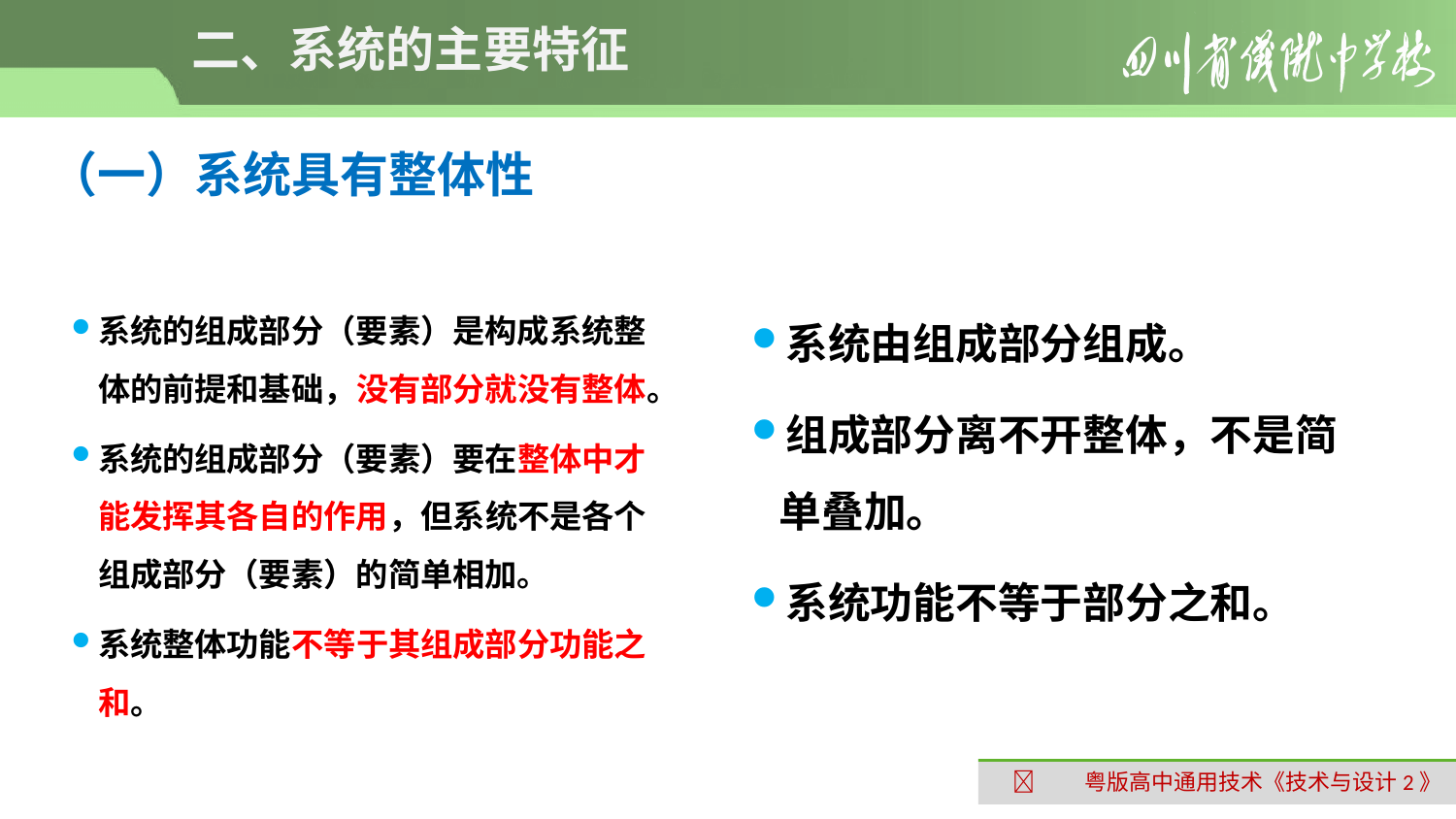

# 二、系统的主要特征
（一）系统具有整体性
系统的组成部分（要素）是构成系统整体的前提和基础，没有部分就没有整体。
系统的组成部分（要素）要在整体中才能发挥其各自的作用，但系统不是各个组成部分（要素）的简单相加。
系统整体功能不等于其组成部分功能之和。

系统由组成部分组成。
组成部分离不开整体，不是简单叠加。
系统功能不等于部分之和。